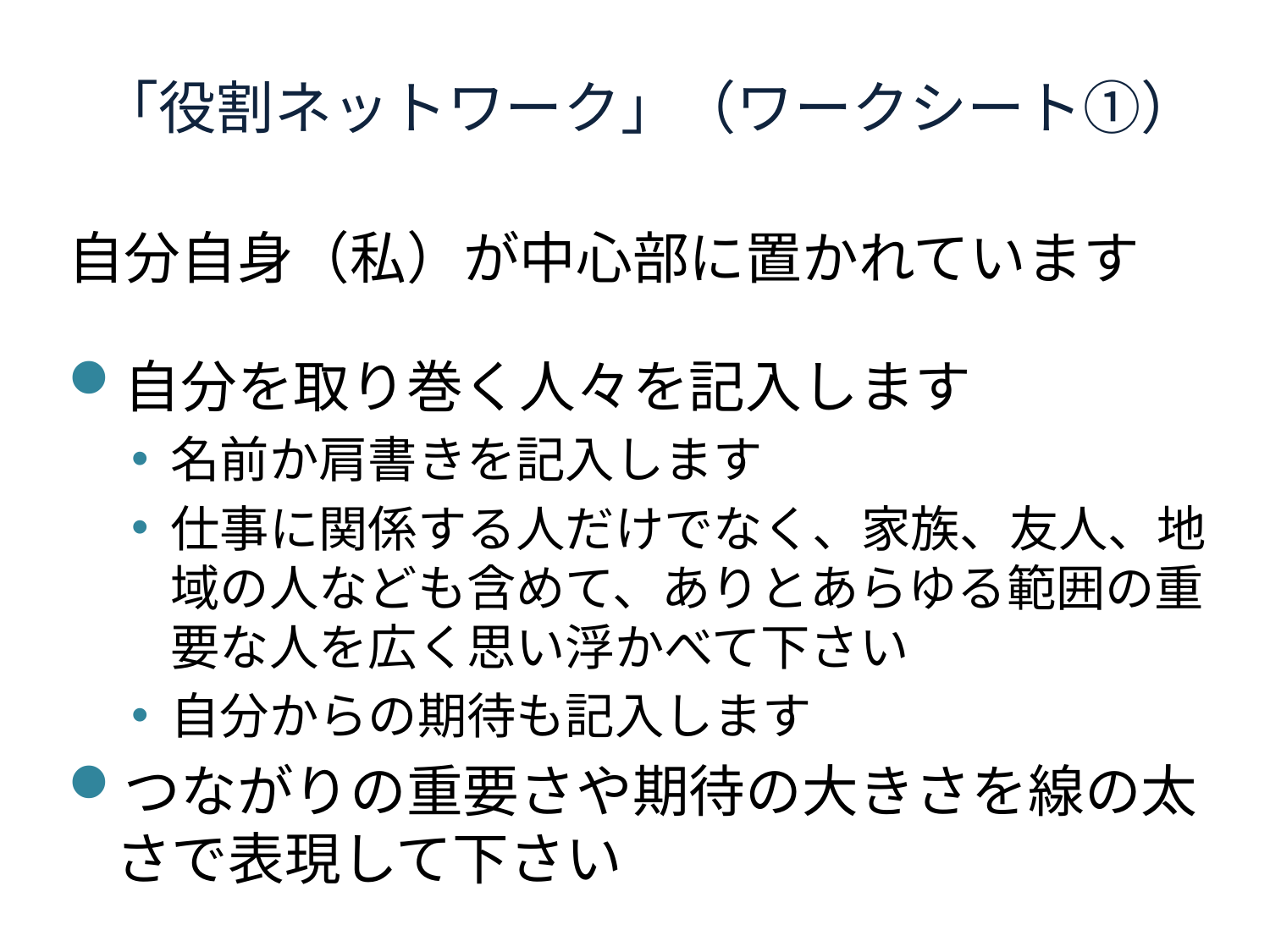

# 「役割ネットワーク」（ワークシート①）
自分自身（私）が中心部に置かれています

自分を取り巻く人々を記入します
名前か肩書きを記入します
仕事に関係する人だけでなく、家族、友人、地域の人なども含めて、ありとあらゆる範囲の重要な人を広く思い浮かべて下さい
自分からの期待も記入します
つながりの重要さや期待の大きさを線の太さで表現して下さい